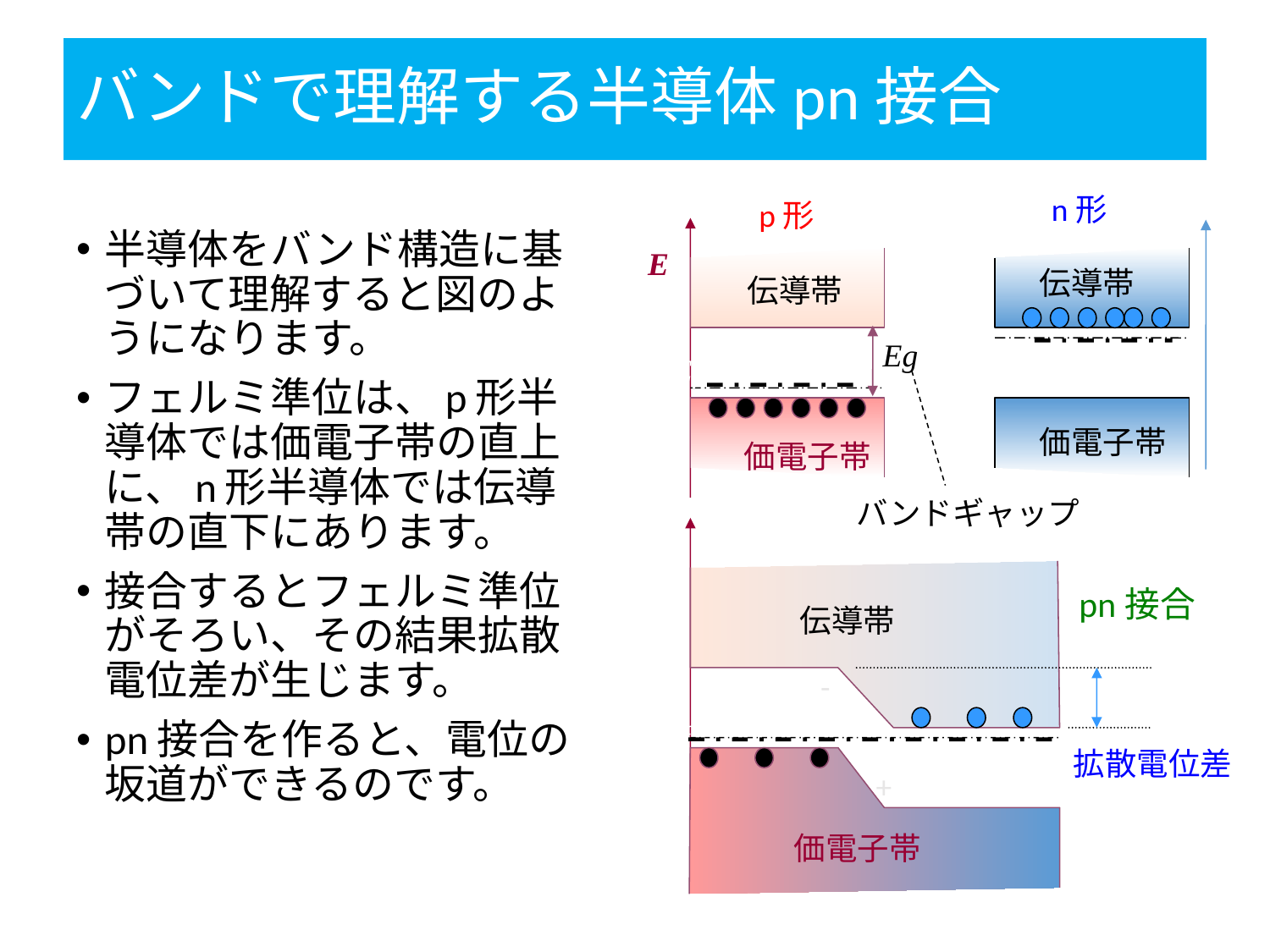

# バンドで理解する半導体pn接合
電子エネルギー

E

伝導帯
伝導帯

Ef

Eg

Ef

価電子帯
価電子帯
バンドギャップ

-

Ef

拡散電位差

+
n形
p形
半導体をバンド構造に基づいて理解すると図のようになります。
フェルミ準位は、p形半導体では価電子帯の直上に、n形半導体では伝導帯の直下にあります。
接合するとフェルミ準位がそろい、その結果拡散電位差が生じます。
pn接合を作ると、電位の坂道ができるのです。
pn接合
伝導帯
価電子帯